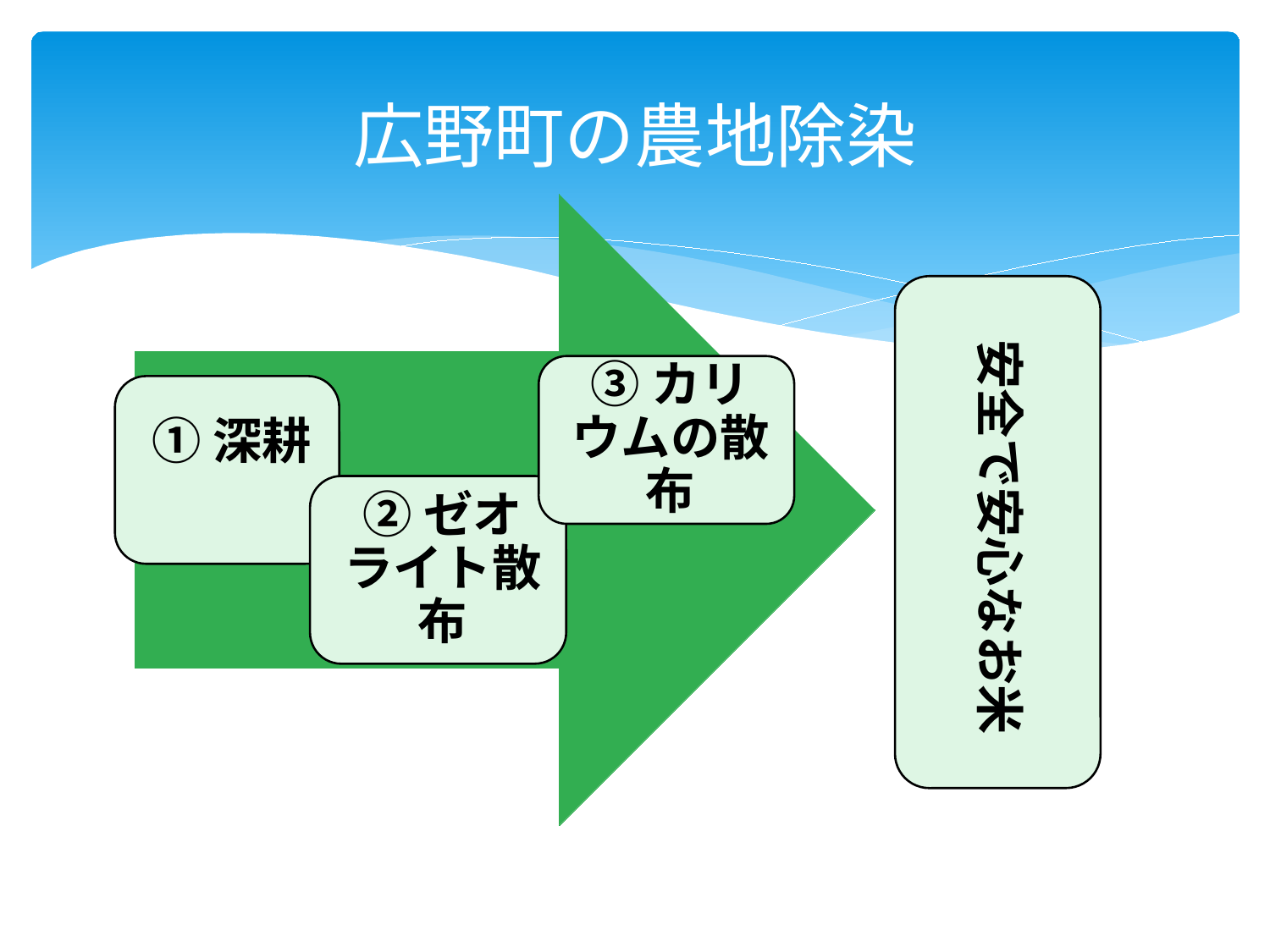

# 広野町の農地除染
①深耕
②ゼオライト散布
③カリウムの散布
安全で安心なお米